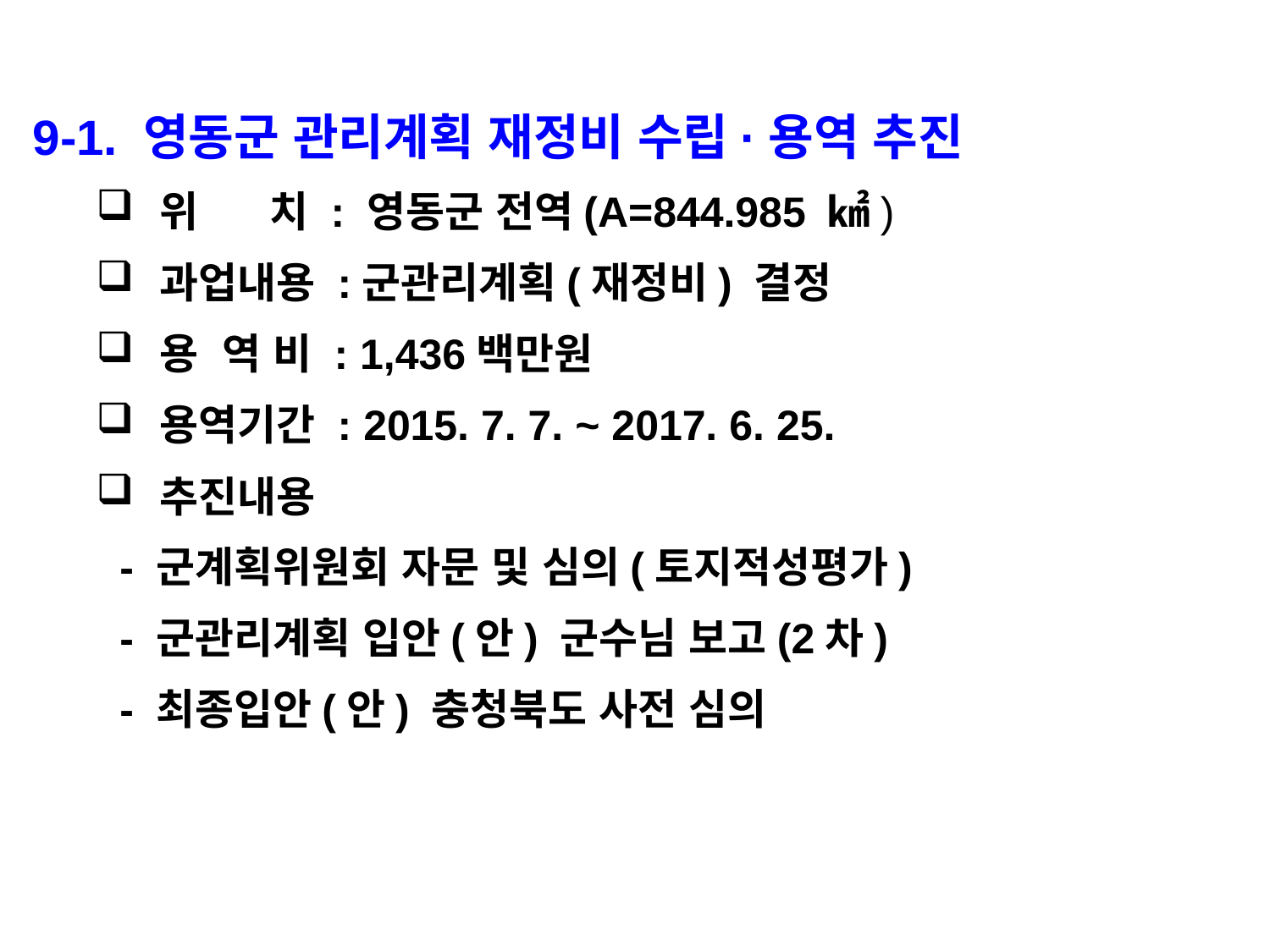

9-1. 영동군 관리계획 재정비 수립·용역 추진
위      치 : 영동군 전역(A=844.985 ㎢)
과업내용 :군관리계획(재정비) 결정
용  역 비 : 1,436백만원
용역기간 : 2015. 7. 7. ~ 2017. 6. 25.
추진내용
  - 군계획위원회 자문 및 심의(토지적성평가)
  - 군관리계획 입안(안) 군수님 보고(2차)
  - 최종입안(안) 충청북도 사전 심의